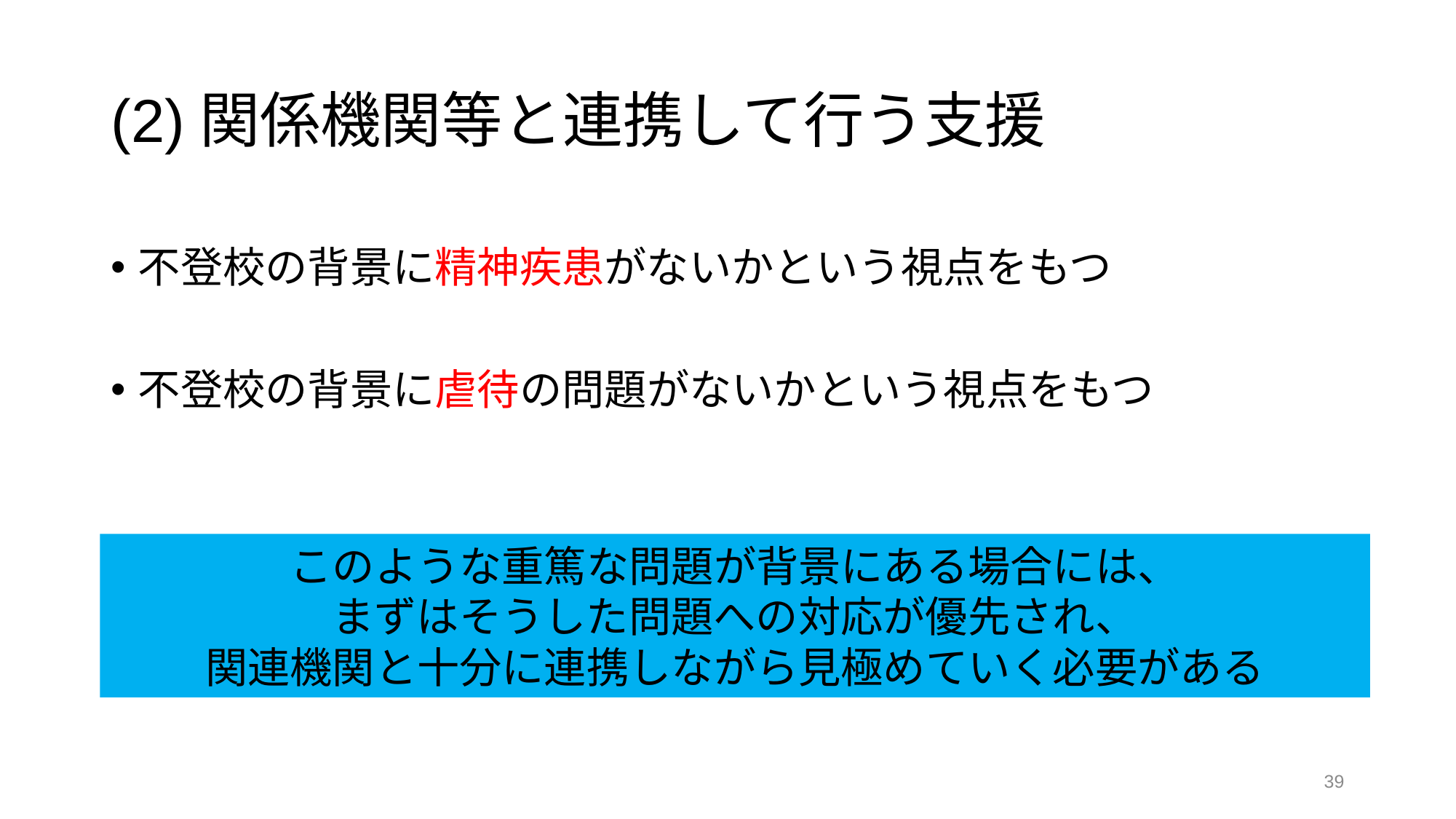

# (2)関係機関等と連携して行う支援
不登校の背景に精神疾患がないかという視点をもつ

不登校の背景に虐待の問題がないかという視点をもつ
このような重篤な問題が背景にある場合には、
まずはそうした問題への対応が優先され、
関連機関と十分に連携しながら見極めていく必要がある
39